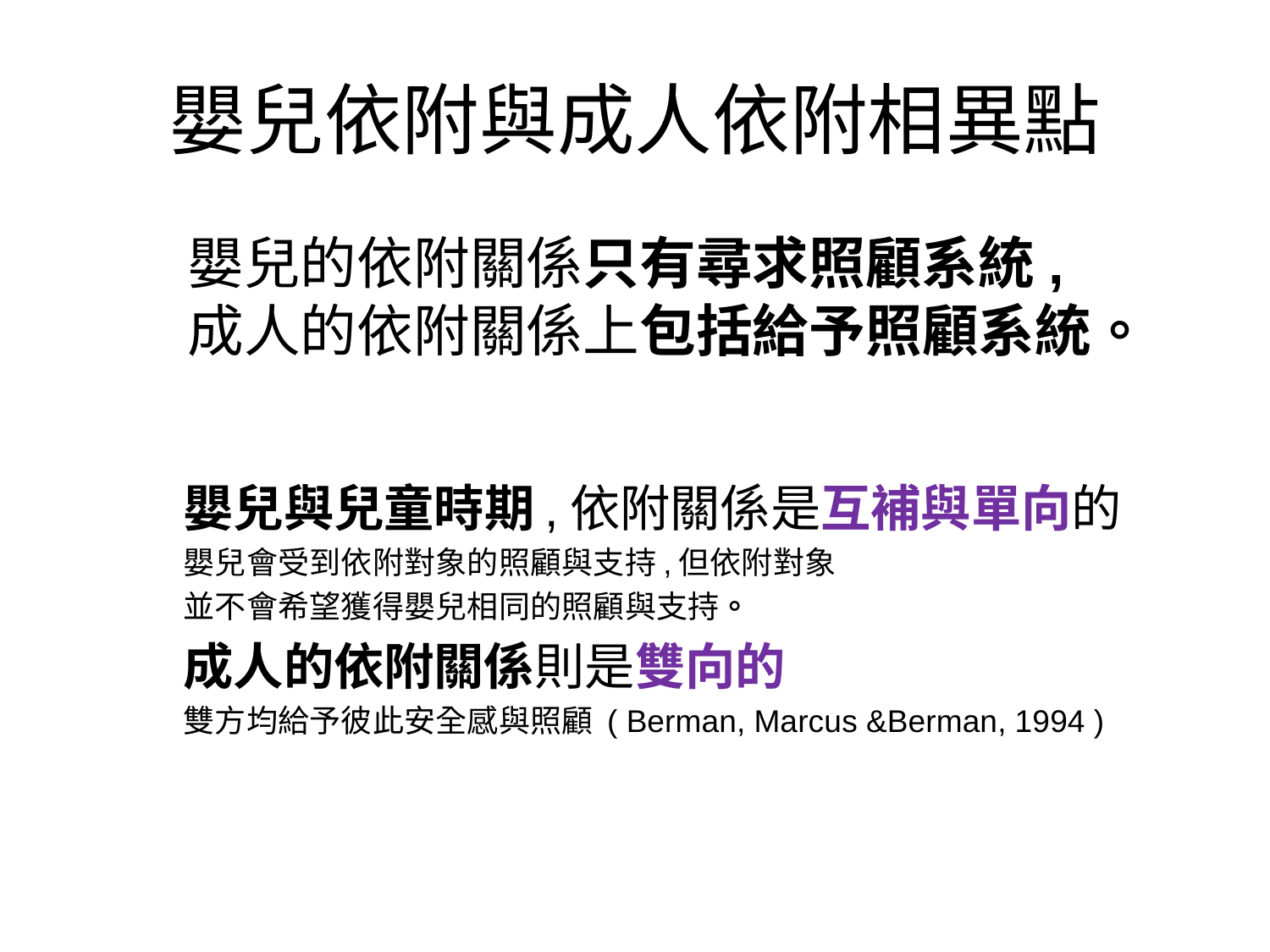

# 嬰兒依附與成人依附相異點
嬰兒的依附關係只有尋求照顧系統,
成人的依附關係上包括給予照顧系統。

嬰兒與兒童時期,依附關係是互補與單向的
嬰兒會受到依附對象的照顧與支持,但依附對象
並不會希望獲得嬰兒相同的照顧與支持。
成人的依附關係則是雙向的
雙方均給予彼此安全感與照顧 ( Berman, Marcus &Berman, 1994 )